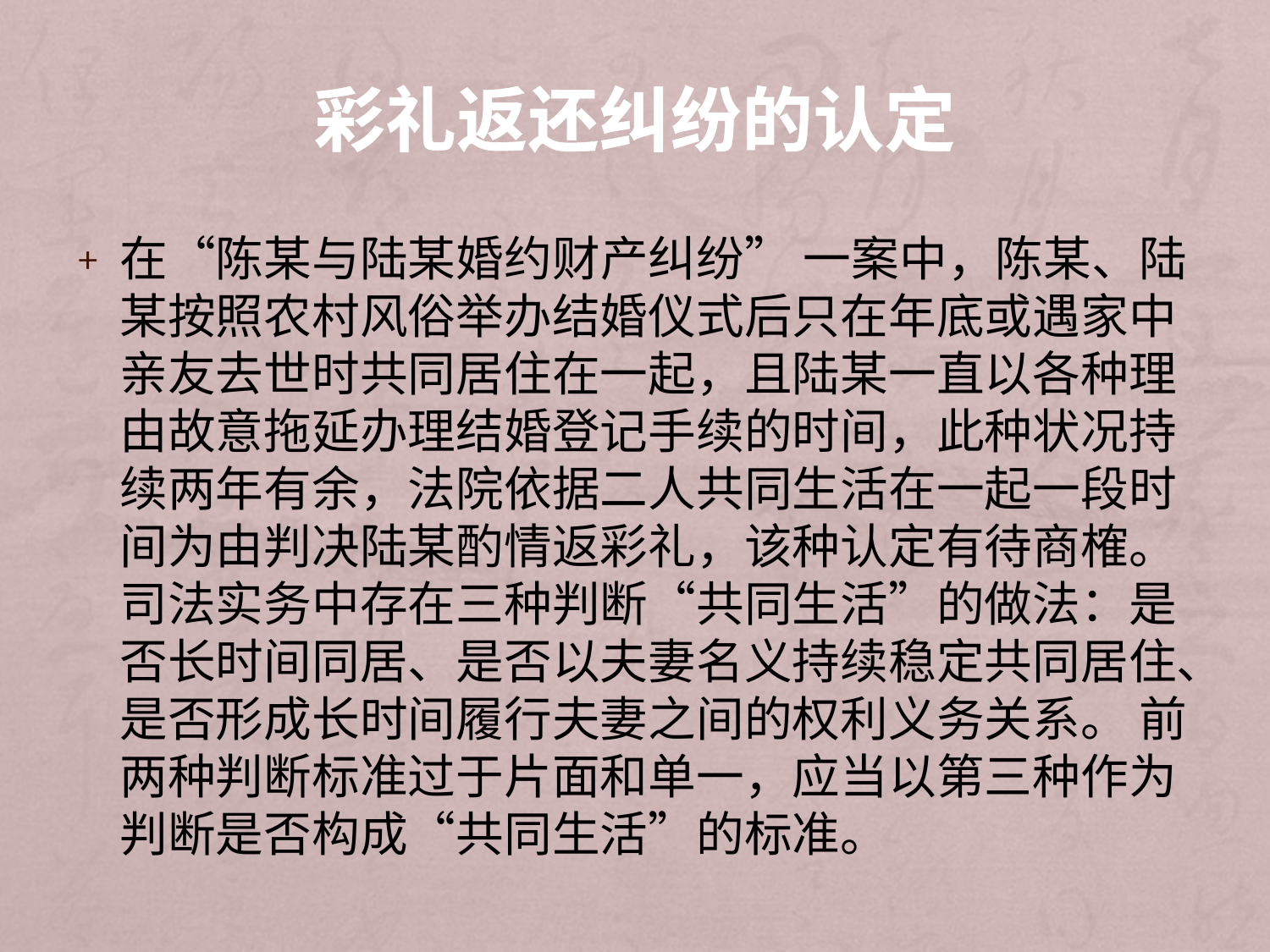

# 彩礼返还纠纷的认定
在“陈某与陆某婚约财产纠纷” 一案中，陈某、陆某按照农村风俗举办结婚仪式后只在年底或遇家中亲友去世时共同居住在一起，且陆某一直以各种理由故意拖延办理结婚登记手续的时间，此种状况持续两年有余，法院依据二人共同生活在一起一段时间为由判决陆某酌情返彩礼，该种认定有待商榷。司法实务中存在三种判断“共同生活”的做法：是否长时间同居、是否以夫妻名义持续稳定共同居住、是否形成长时间履行夫妻之间的权利义务关系。 前两种判断标准过于片面和单一，应当以第三种作为判断是否构成“共同生活”的标准。